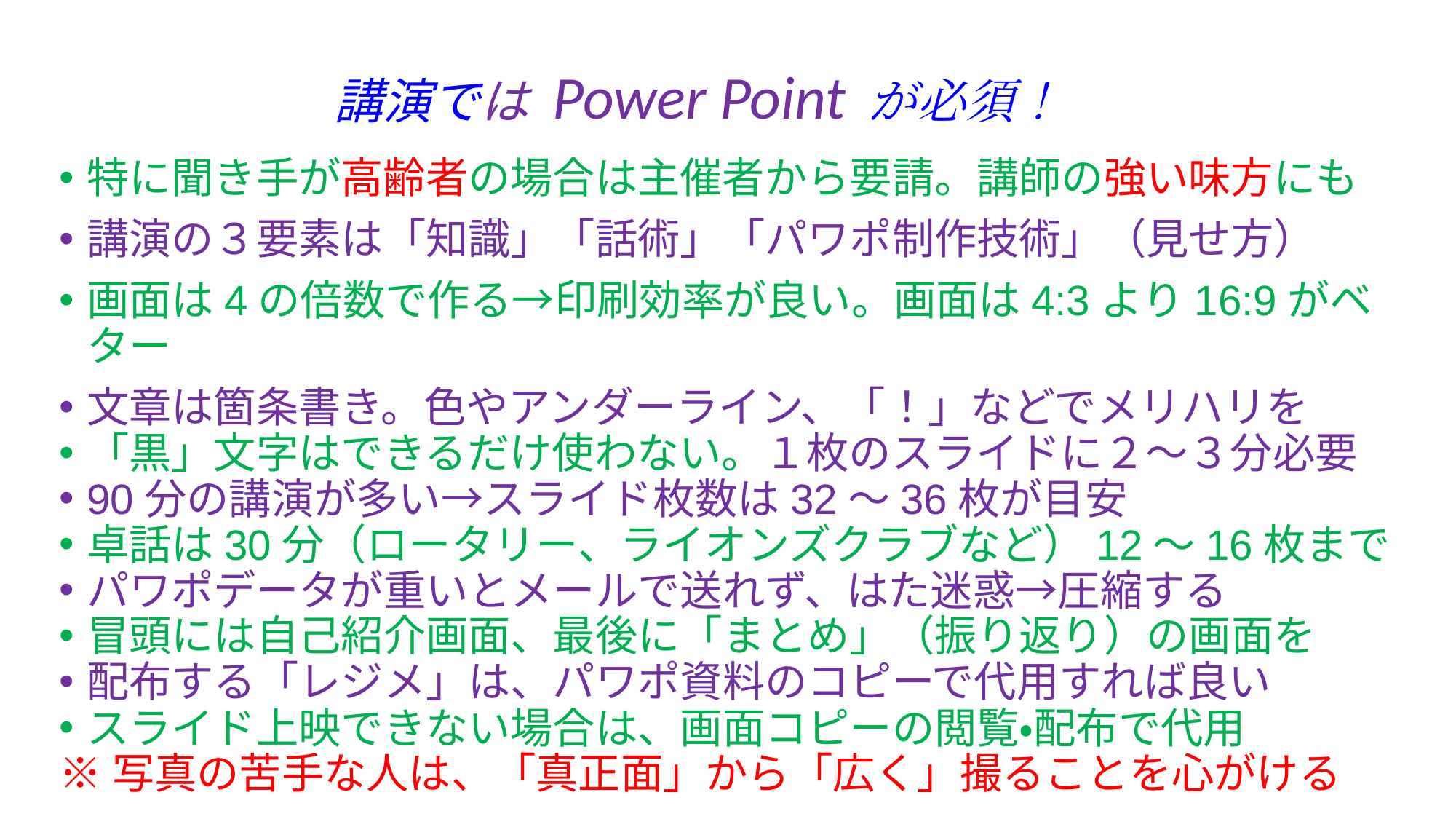

# 講演では Power Point が必須！
特に聞き手が高齢者の場合は主催者から要請。講師の強い味方にも
講演の３要素は「知識」「話術」「パワポ制作技術」（見せ方）
画面は4の倍数で作る→印刷効率が良い。画面は4:3より16:9がベター
文章は箇条書き。色やアンダーライン、「！」などでメリハリを
「黒」文字はできるだけ使わない。１枚のスライドに２～３分必要
90分の講演が多い→スライド枚数は32～36枚が目安
卓話は30分（ロータリー、ライオンズクラブなど）12～16枚まで
パワポデータが重いとメールで送れず、はた迷惑→圧縮する
冒頭には自己紹介画面、最後に「まとめ」（振り返り）の画面を
配布する「レジメ」は、パワポ資料のコピーで代用すれば良い
スライド上映できない場合は、画面コピーの閲覧・配布で代用
※写真の苦手な人は、「真正面」から「広く」撮ることを心がける